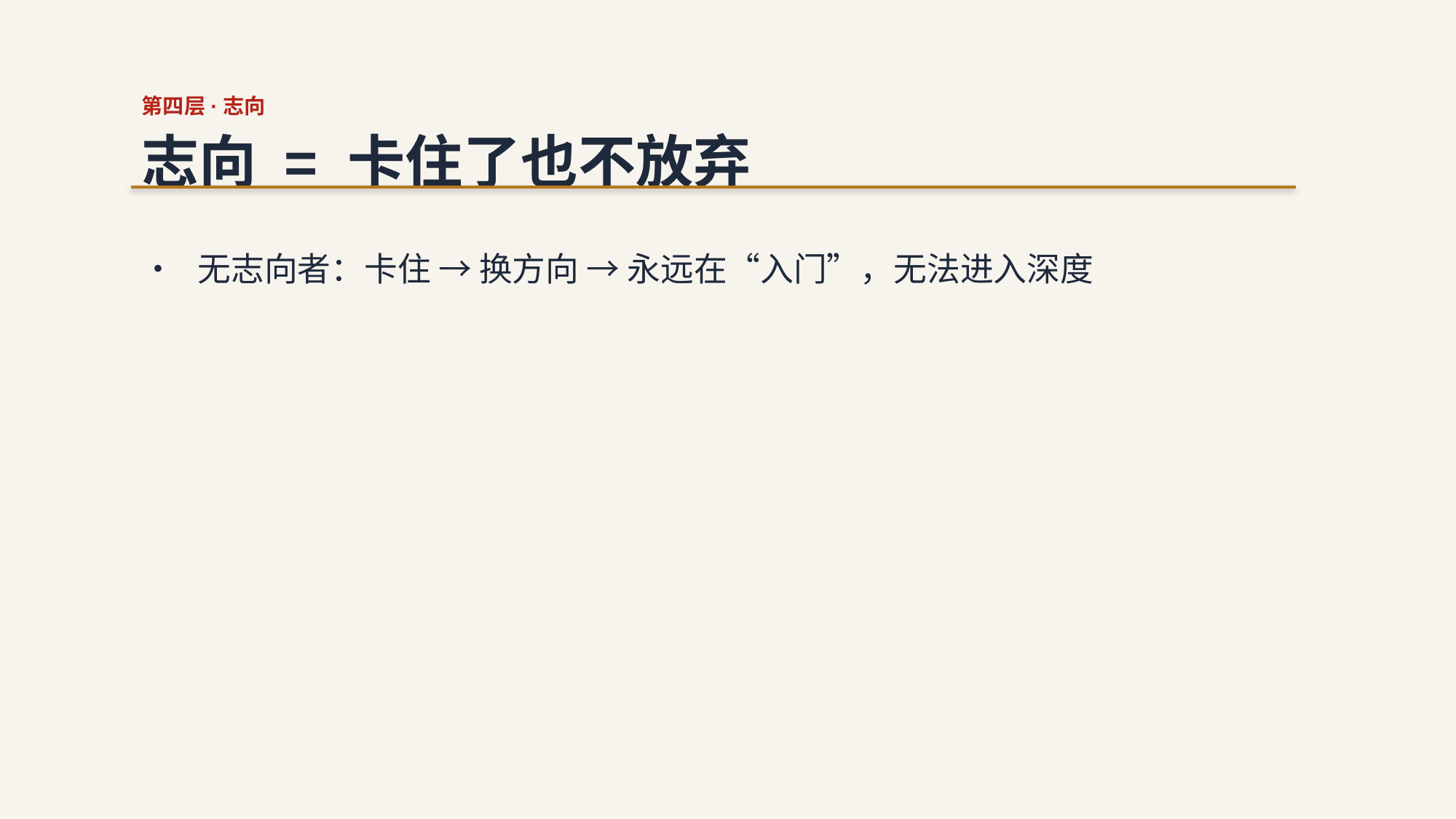

第四层·志向
志向 = 卡住了也不放弃

•  无志向者：卡住 → 换方向 → 永远在“入门”，无法进入深度
•  有志向者：卡住 → 深挖 → 突破 → 再卡住 → 再深挖 → 再突破
•  志向告诉你：只有挖到足够深，才能看到别人看不到的风景
•  创新力在“卡住→深挖→突破”的循环中长出来